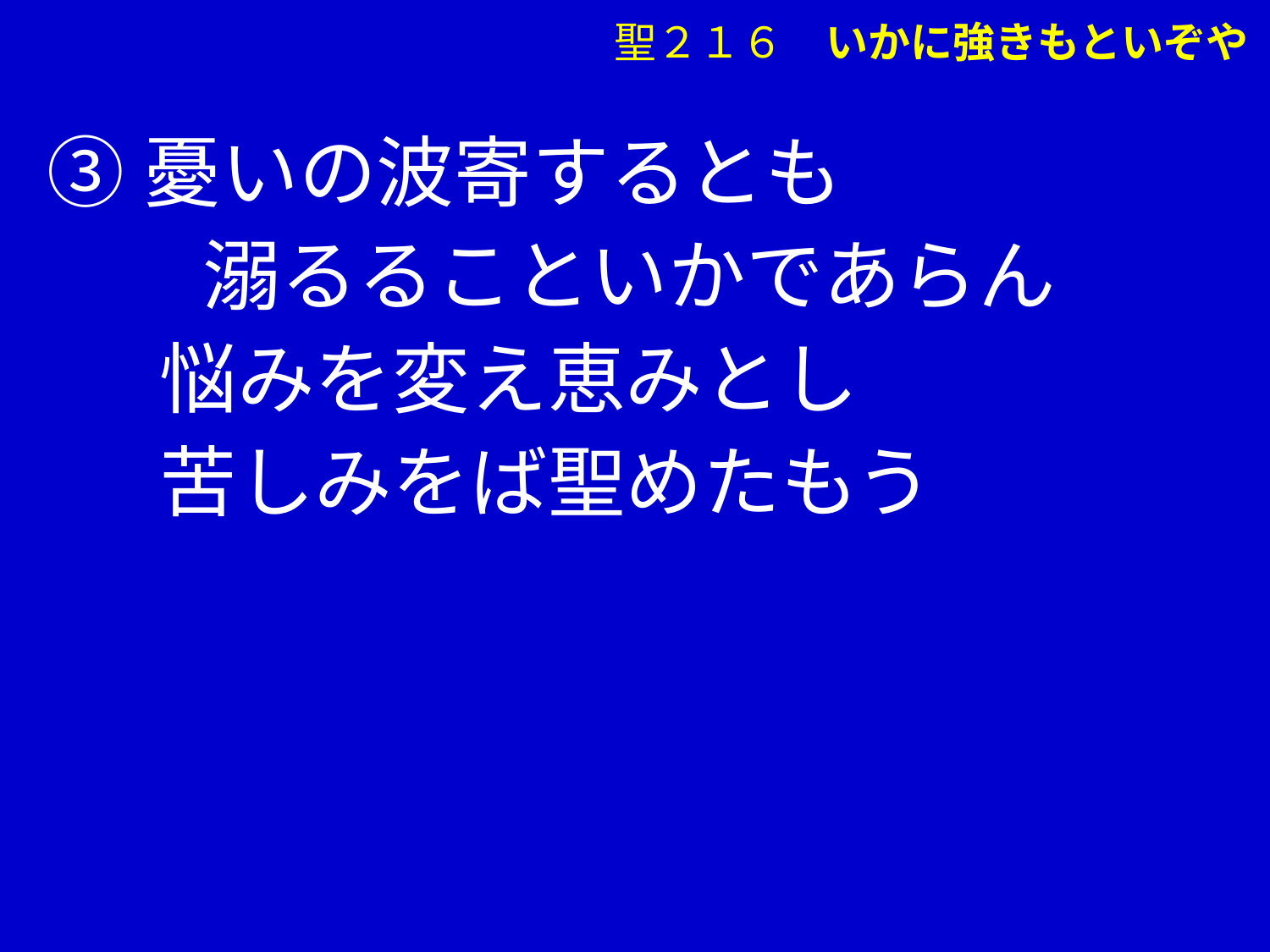

聖２１６　いかに強きもといぞや
  ③憂いの波寄するとも
　　  溺るることいかであらん
　    悩みを変え恵みとし
　    苦しみをば聖めたもう